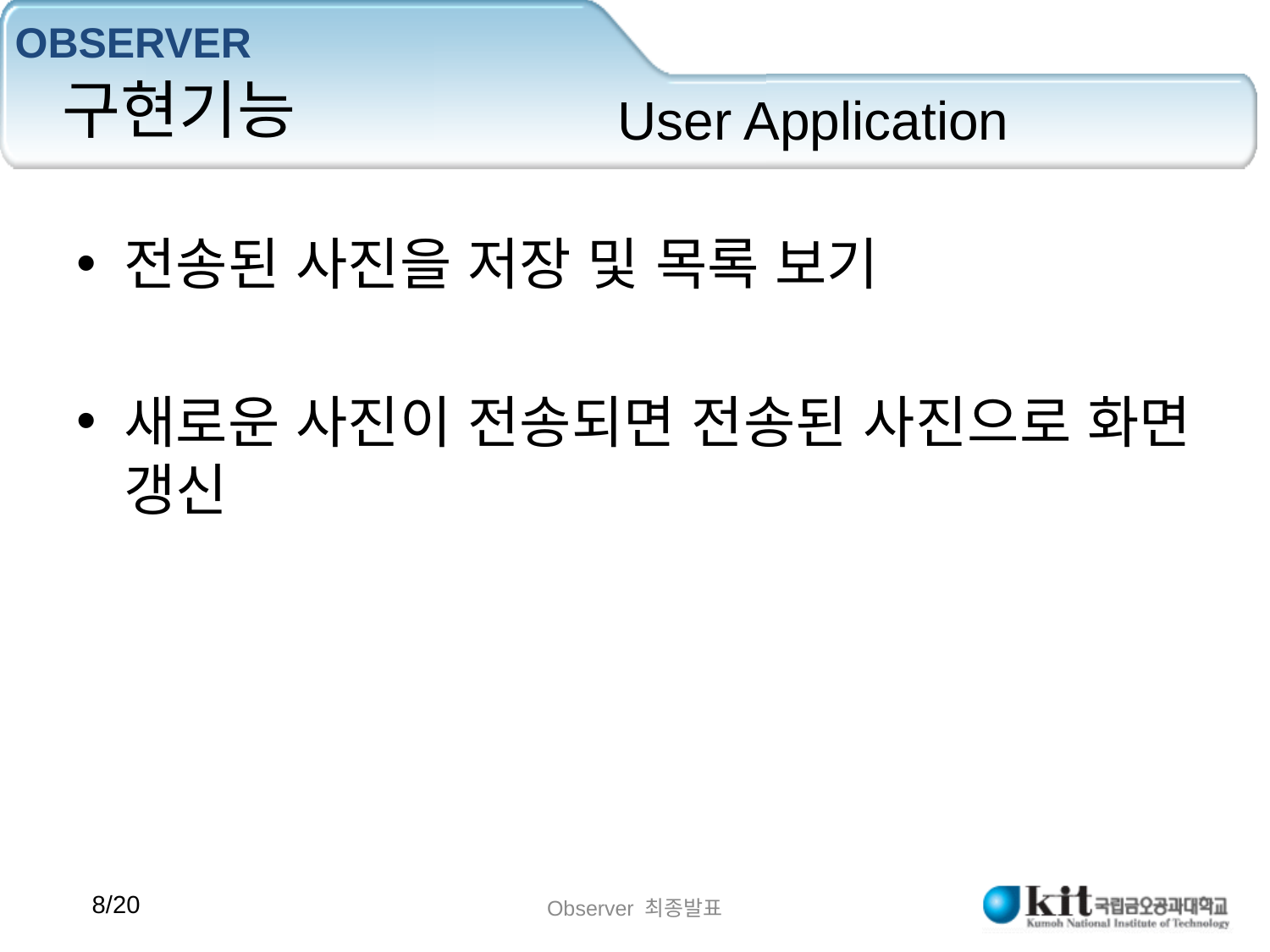

# 구현기능
User Application
전송된 사진을 저장 및 목록 보기

새로운 사진이 전송되면 전송된 사진으로 화면 갱신
Observer 최종발표
8/20